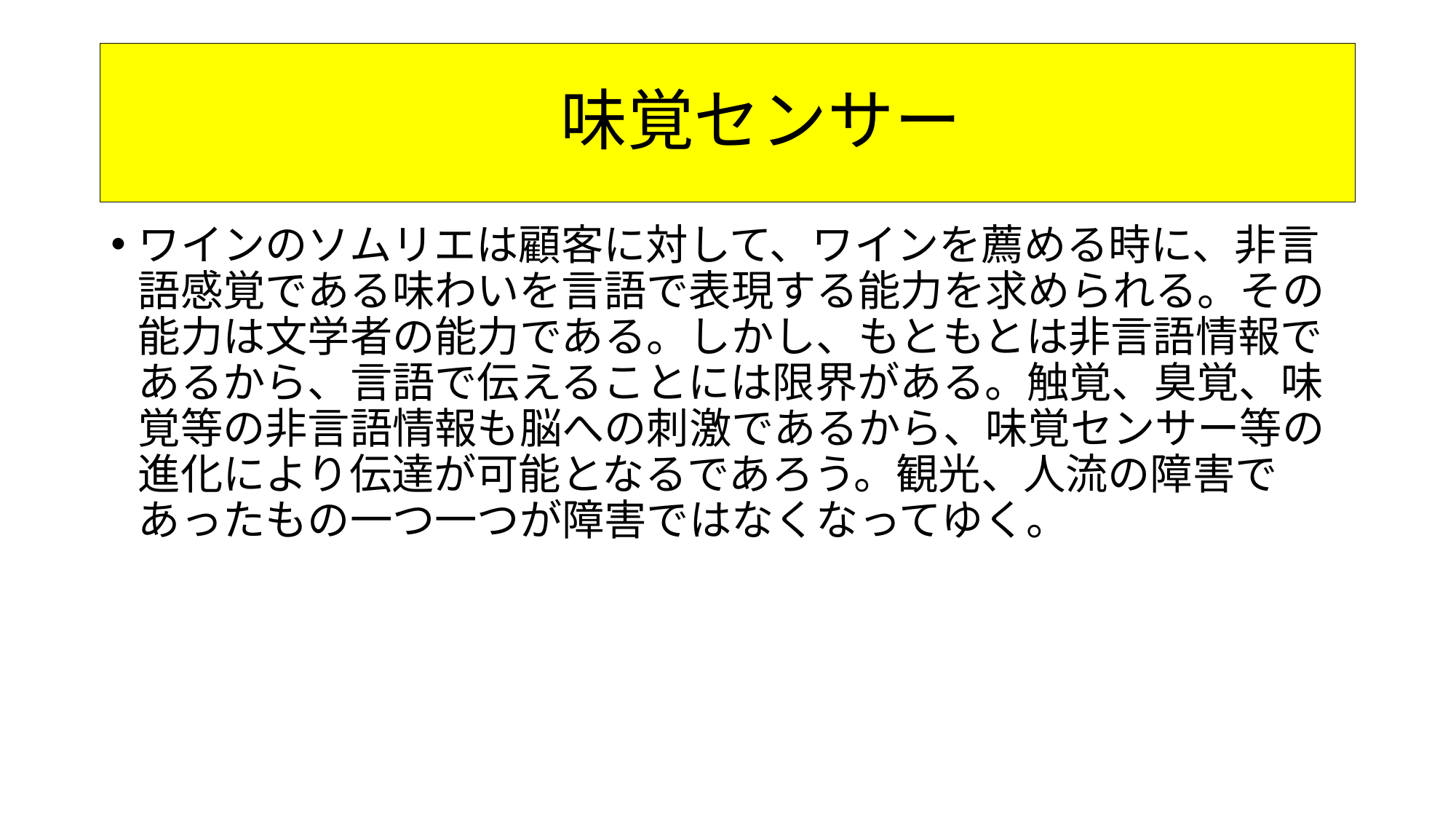

# 味覚センサー
ワインのソムリエは顧客に対して、ワインを薦める時に、非言語感覚である味わいを言語で表現する能力を求められる。その能力は文学者の能力である。しかし、もともとは非言語情報であるから、言語で伝えることには限界がある。触覚、臭覚、味覚等の非言語情報も脳への刺激であるから、味覚センサー等の進化により伝達が可能となるであろう。観光、人流の障害であったもの一つ一つが障害ではなくなってゆく。